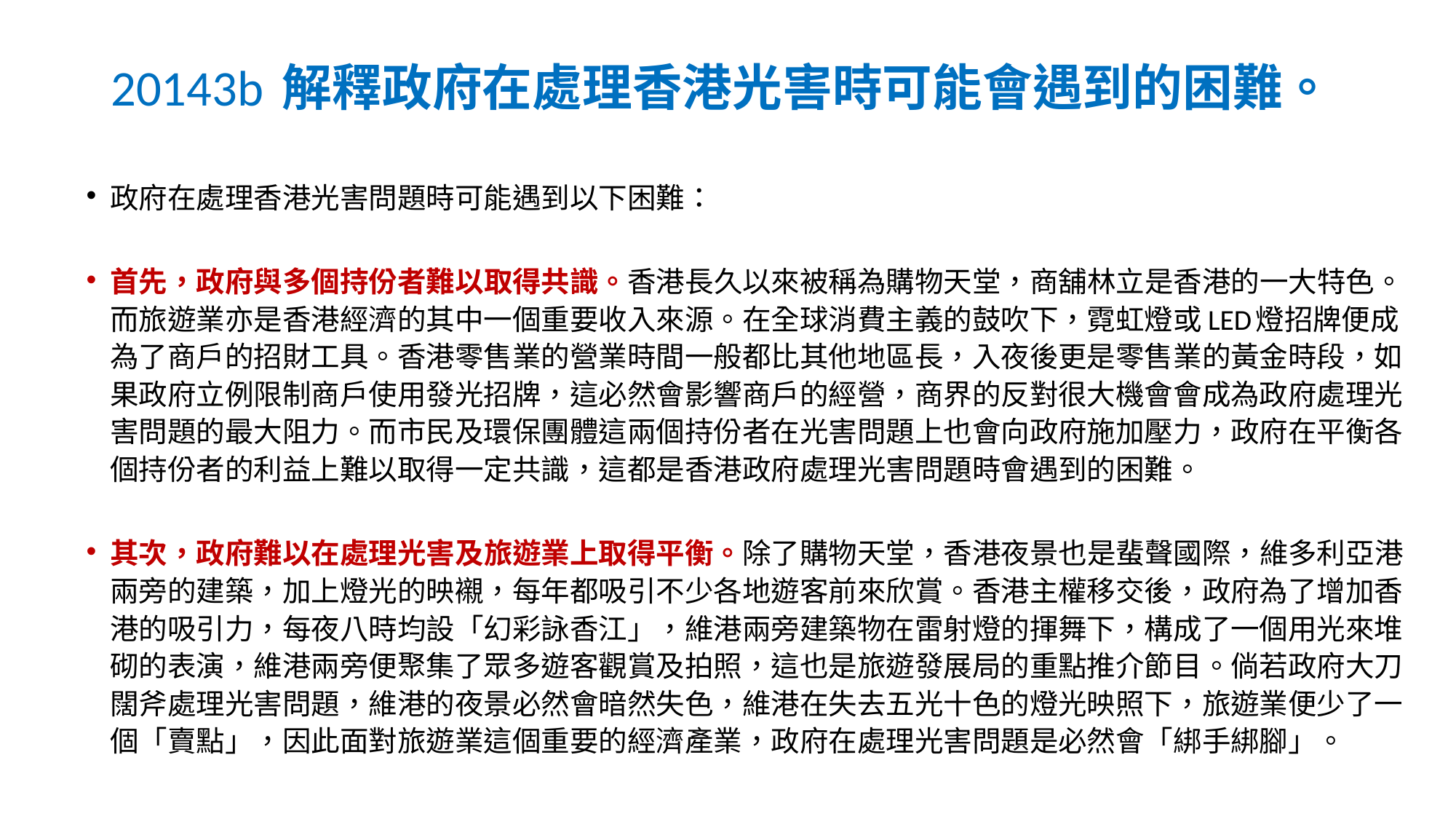

# 20143b 解釋政府在處理香港光害時可能會遇到的困難。
政府在處理香港光害問題時可能遇到以下困難：

首先，政府與多個持份者難以取得共識。香港長久以來被稱為購物天堂，商舖林立是香港的一大特色。而旅遊業亦是香港經濟的其中一個重要收入來源。在全球消費主義的鼓吹下，霓虹燈或LED燈招牌便成為了商戶的招財工具。香港零售業的營業時間一般都比其他地區長，入夜後更是零售業的黃金時段，如果政府立例限制商戶使用發光招牌，這必然會影響商戶的經營，商界的反對很大機會會成為政府處理光害問題的最大阻力。而市民及環保團體這兩個持份者在光害問題上也會向政府施加壓力，政府在平衡各個持份者的利益上難以取得一定共識，這都是香港政府處理光害問題時會遇到的困難。

其次，政府難以在處理光害及旅遊業上取得平衡。除了購物天堂，香港夜景也是蜚聲國際，維多利亞港兩旁的建築，加上燈光的映襯，每年都吸引不少各地遊客前來欣賞。香港主權移交後，政府為了增加香港的吸引力，每夜八時均設「幻彩詠香江」，維港兩旁建築物在雷射燈的揮舞下，構成了一個用光來堆砌的表演，維港兩旁便聚集了眾多遊客觀賞及拍照，這也是旅遊發展局的重點推介節目。倘若政府大刀闊斧處理光害問題，維港的夜景必然會暗然失色，維港在失去五光十色的燈光映照下，旅遊業便少了一個「賣點」，因此面對旅遊業這個重要的經濟產業，政府在處理光害問題是必然會「綁手綁腳」。